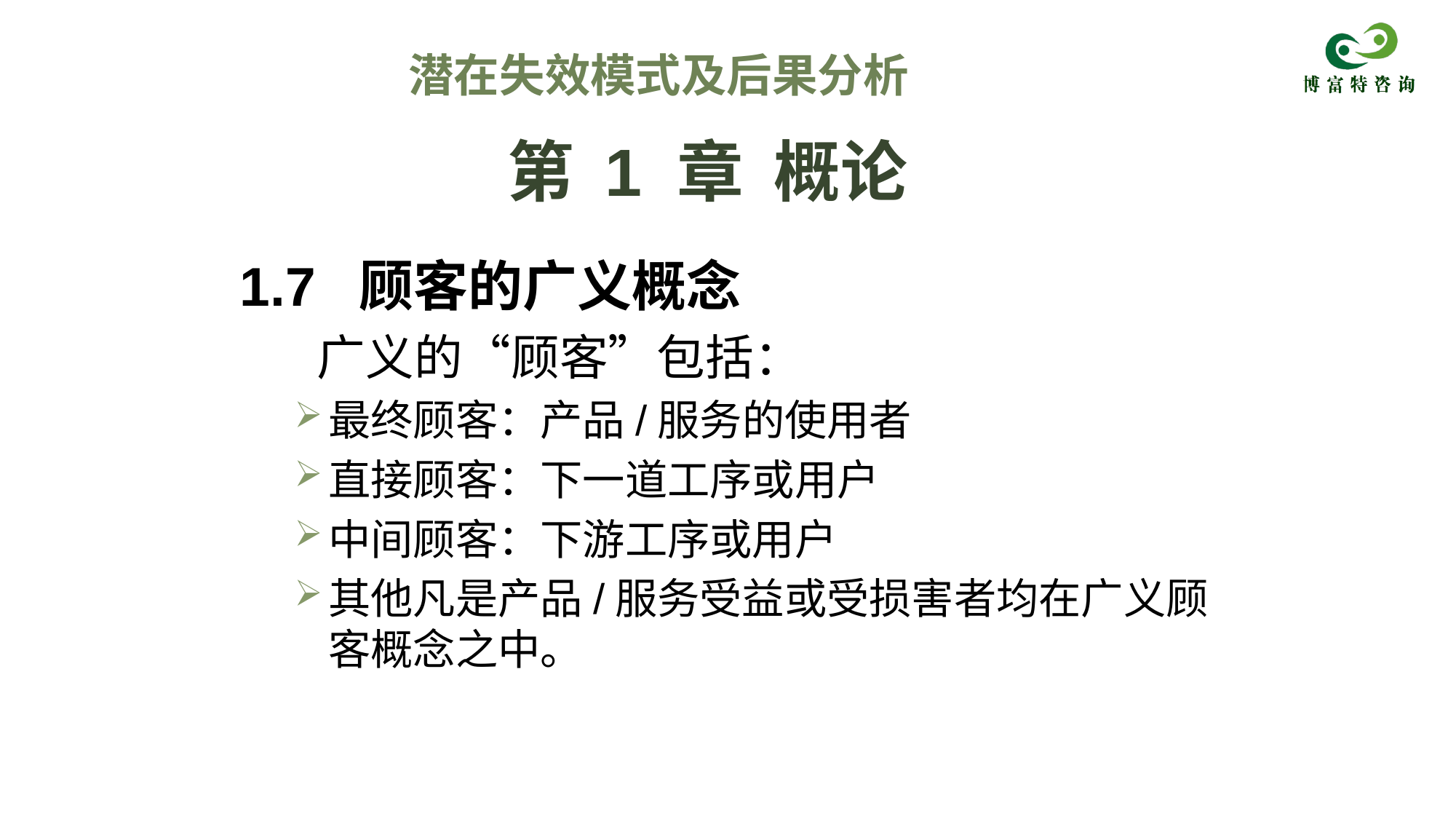

潜在失效模式及后果分析
# 第 1 章  概论
1.7  顾客的广义概念
      广义的“顾客”包括：
最终顾客：产品/服务的使用者
直接顾客：下一道工序或用户
中间顾客：下游工序或用户
其他凡是产品/服务受益或受损害者均在广义顾客概念之中。
19